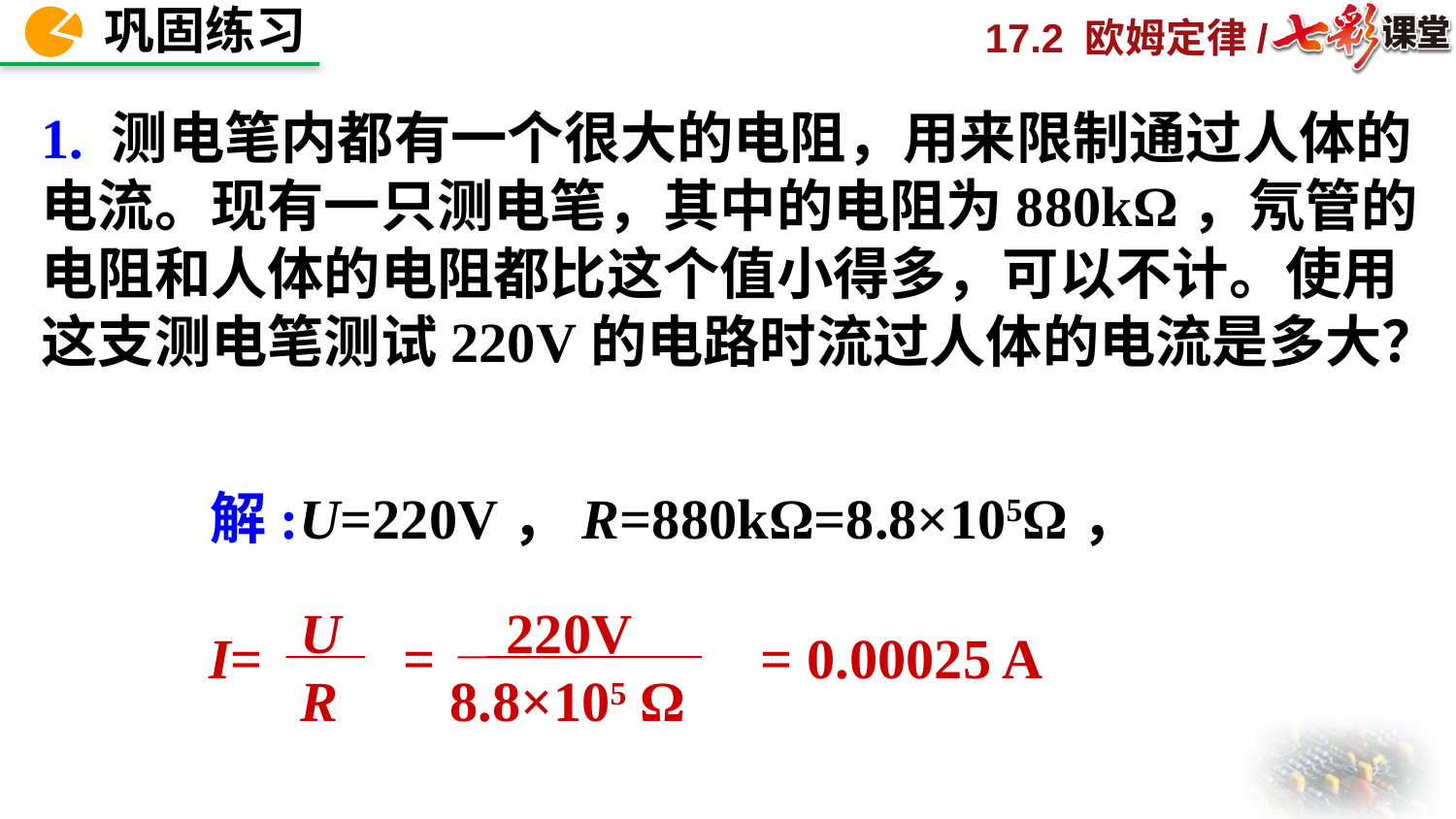

1. 测电笔内都有一个很大的电阻，用来限制通过人体的电流。现有一只测电笔，其中的电阻为880kΩ，氖管的电阻和人体的电阻都比这个值小得多，可以不计。使用这支测电笔测试220V的电路时流过人体的电流是多大？
解:U=220V，R=880kΩ=8.8×105Ω，
U
R
    220V
8.8×105 Ω
I=　　=　　　          = 0.00025 A